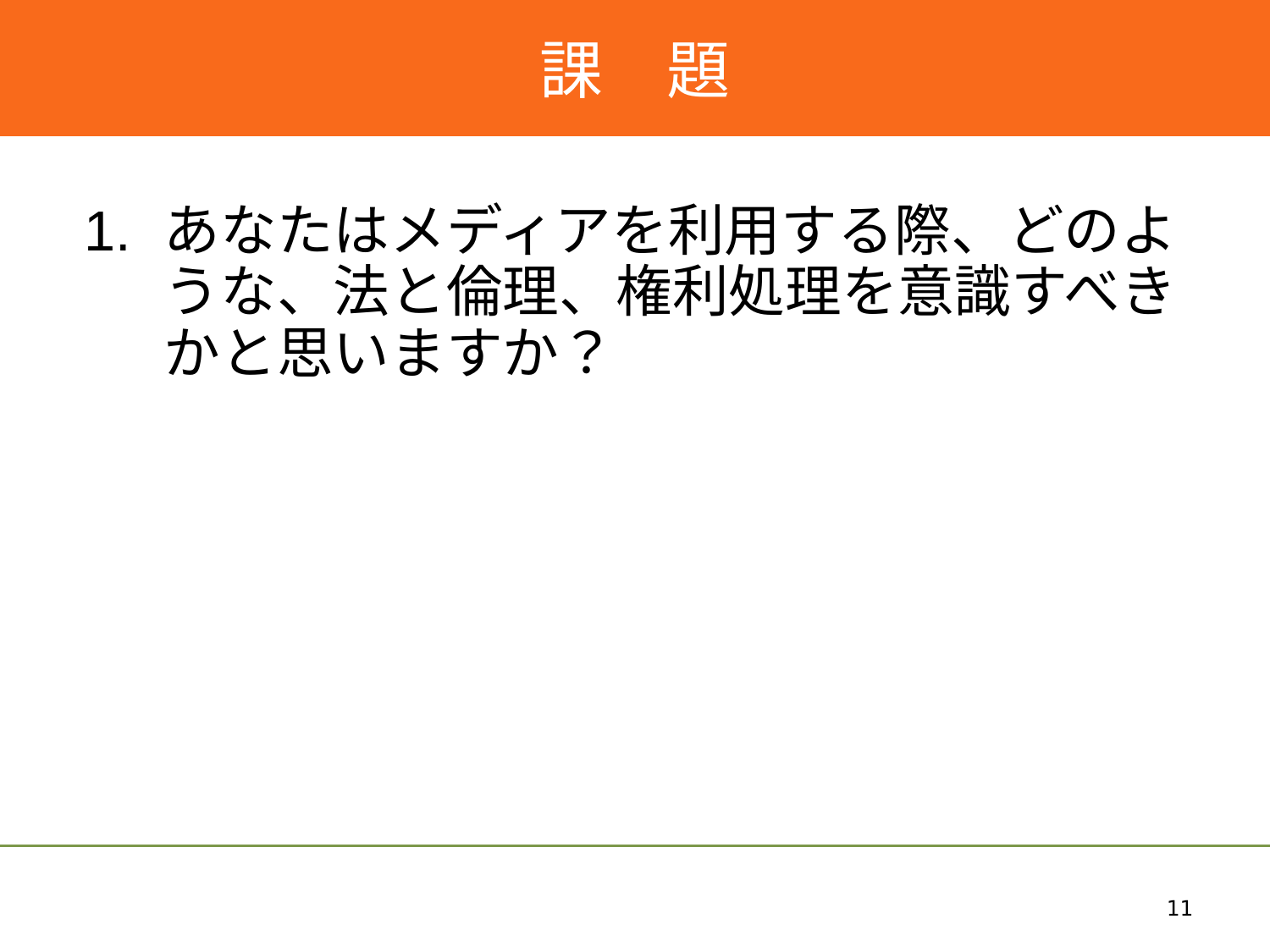

# 課　題

あなたはメディアを利用する際、どのような、法と倫理、権利処理を意識すべきかと思いますか？

11